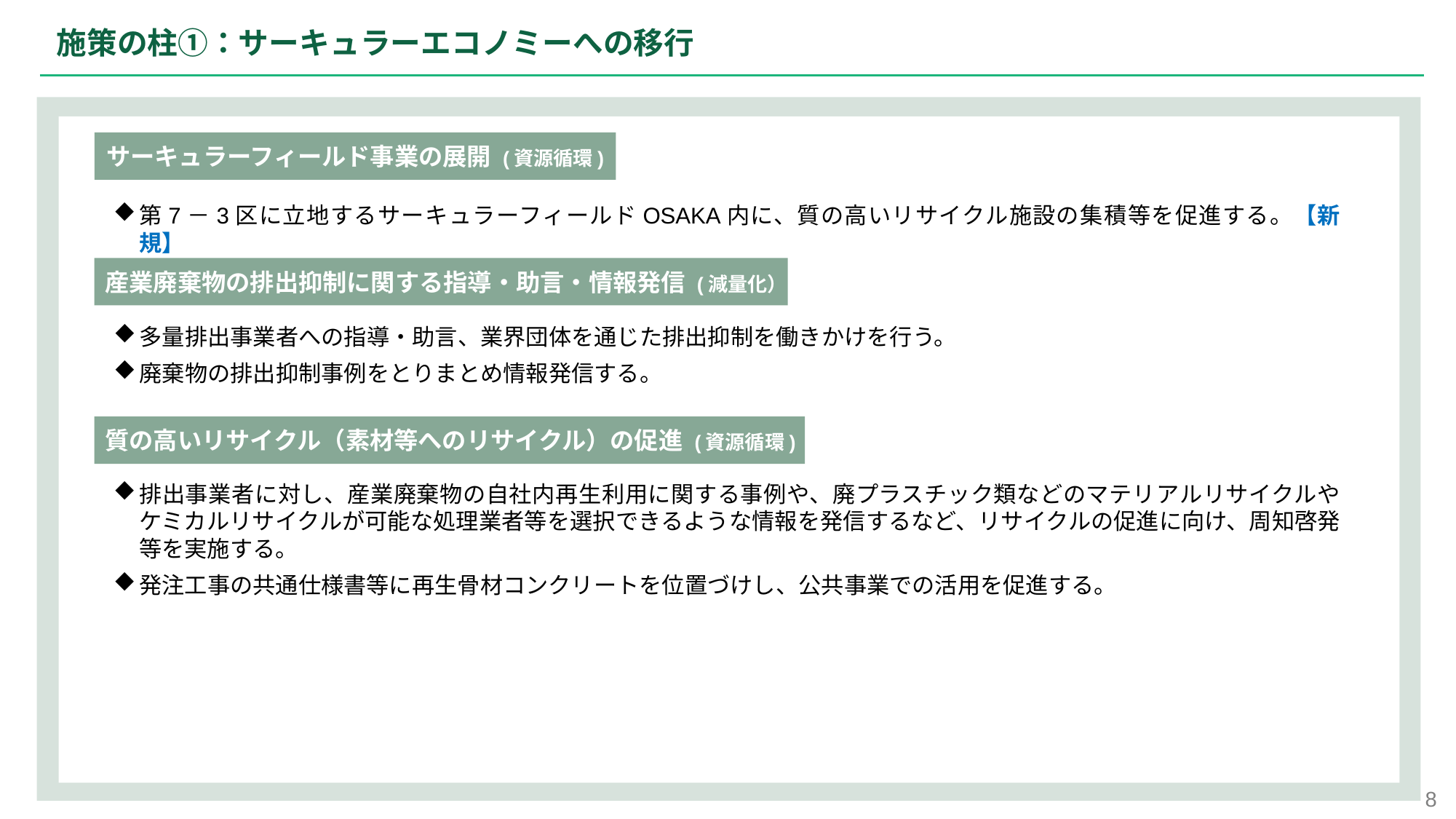

施策の柱①：サーキュラーエコノミーへの移行

サーキュラーフィールド事業の展開 (資源循環)
第7－3区に立地するサーキュラーフィールドOSAKA内に、質の高いリサイクル施設の集積等を促進する。【新規】
産業廃棄物の排出抑制に関する指導・助言・情報発信 (減量化）
多量排出事業者への指導・助言、業界団体を通じた排出抑制を働きかけを行う。
廃棄物の排出抑制事例をとりまとめ情報発信する。
質の高いリサイクル（素材等へのリサイクル）の促進 (資源循環)
排出事業者に対し、産業廃棄物の自社内再生利用に関する事例や、廃プラスチック類などのマテリアルリサイクルやケミカルリサイクルが可能な処理業者等を選択できるような情報を発信するなど、リサイクルの促進に向け、周知啓発等を実施する。
発注工事の共通仕様書等に再生骨材コンクリートを位置づけし、公共事業での活用を促進する。
8